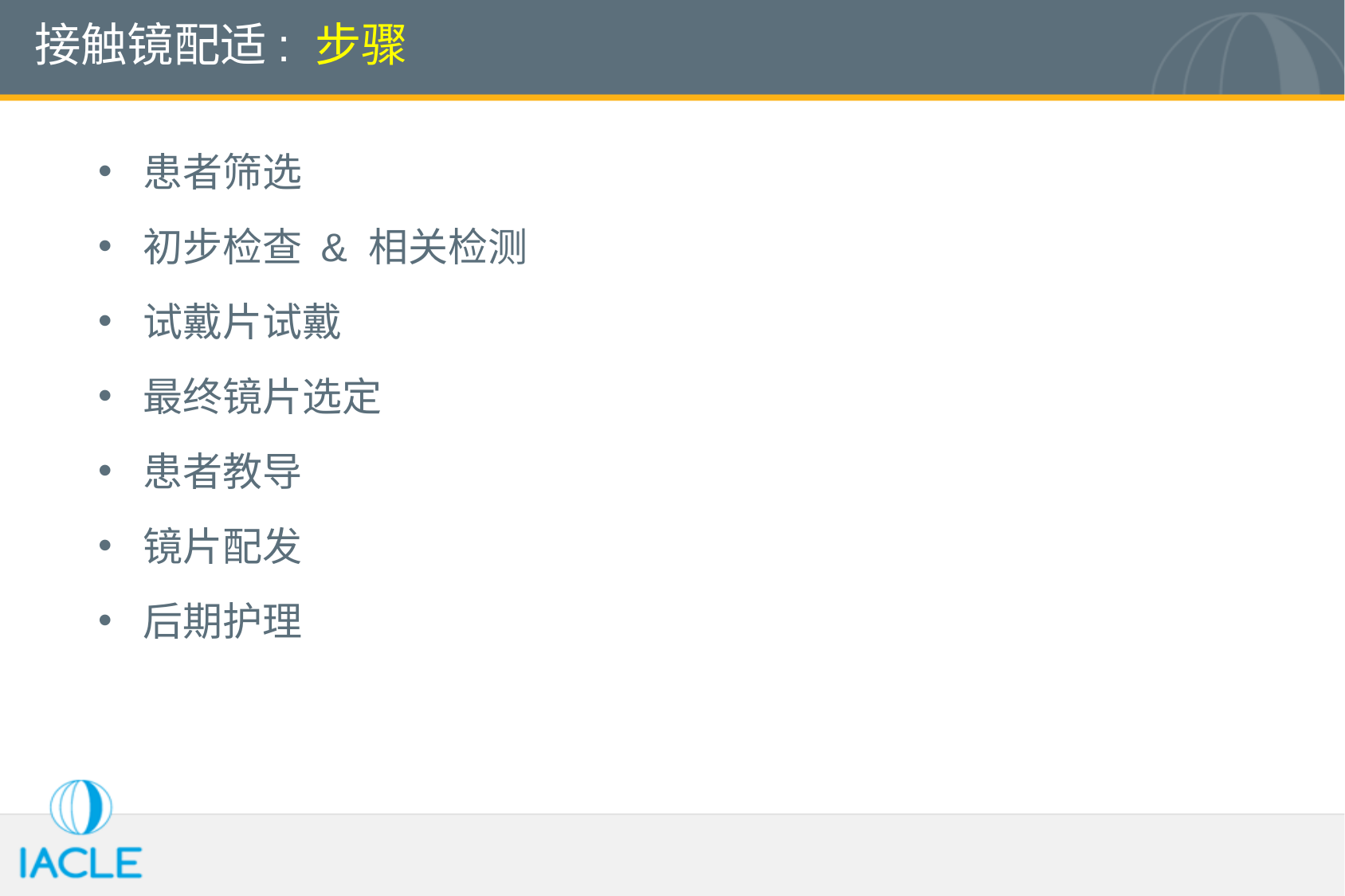

# 接触镜配适: 步骤

患者筛选
初步检查 & 相关检测
试戴片试戴
最终镜片选定
患者教导
镜片配发
后期护理